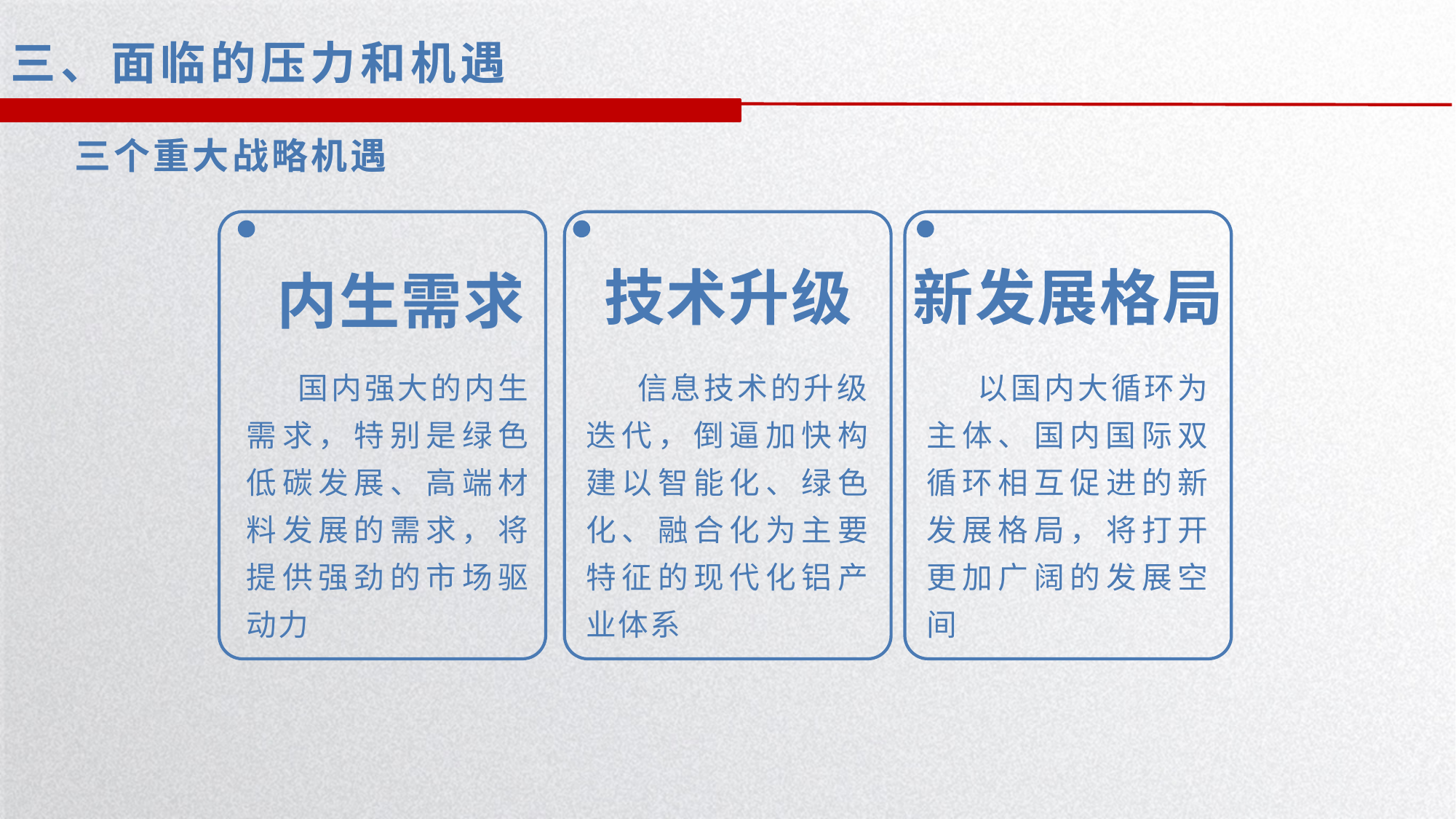

三、面临的压力和机遇

三个重大战略机遇

技术升级
新发展格局
内生需求
国内强大的内生需求，特别是绿色低碳发展、高端材料发展的需求，将提供强劲的市场驱动力
信息技术的升级迭代，倒逼加快构建以智能化、绿色化、融合化为主要特征的现代化铝产业体系
以国内大循环为主体、国内国际双循环相互促进的新发展格局，将打开更加广阔的发展空间